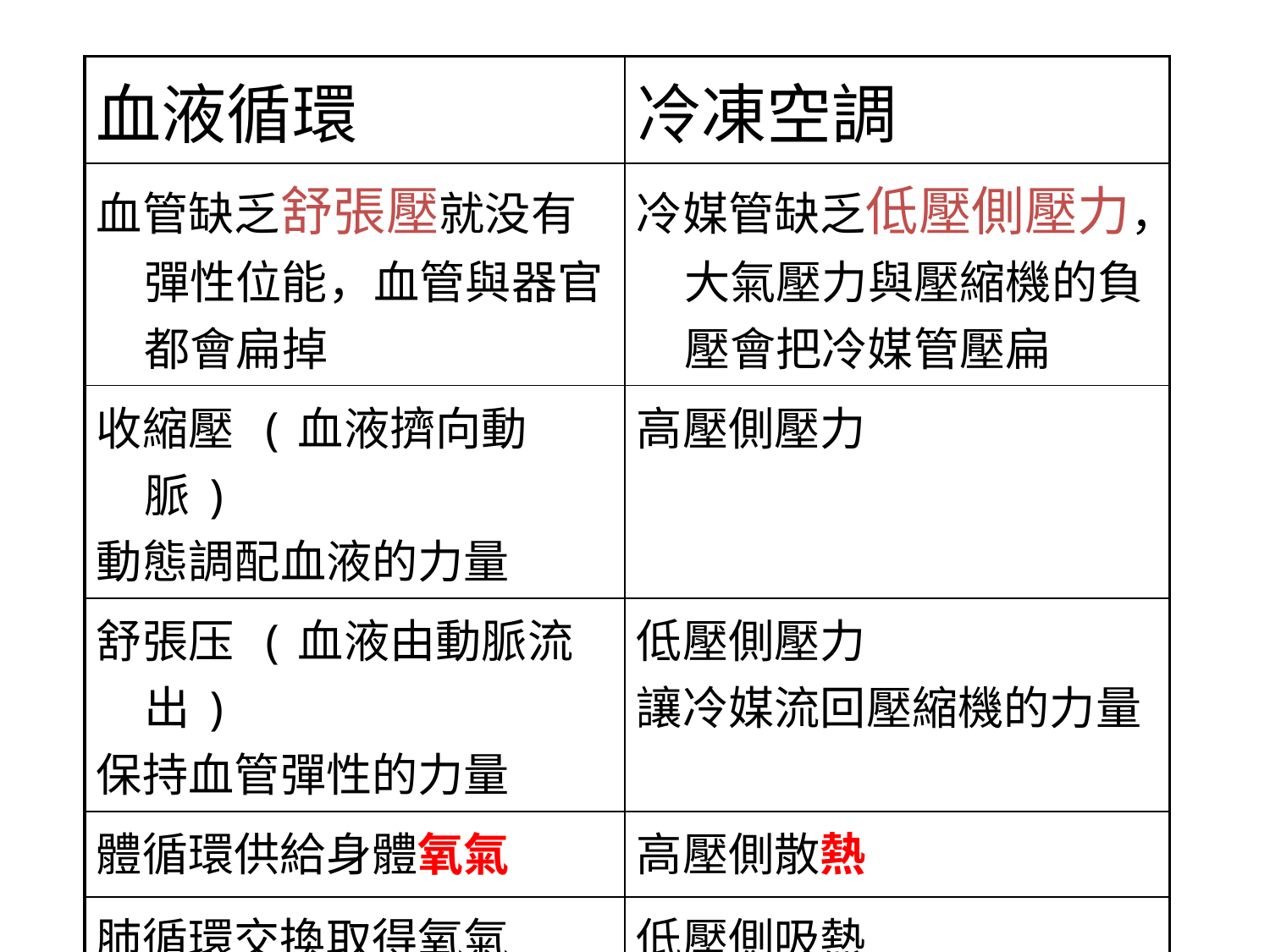

| 血液循環 | 冷凍空調 |
| --- | --- |
| 血管缺乏舒張壓就没有彈性位能，血管與器官都會扁掉 | 冷媒管缺乏低壓側壓力，大氣壓力與壓縮機的負壓會把冷媒管壓扁 |
| 收縮壓 (血液擠向動脈) 動態調配血液的力量 | 高壓側壓力 |
| 舒張压 (血液由動脈流出) 保持血管彈性的力量 | 低壓側壓力 讓冷媒流回壓縮機的力量 |
| 體循環供給身體氧氣 | 高壓側散熱 |
| 肺循環交換取得氧氣 | 低壓側吸熱 |